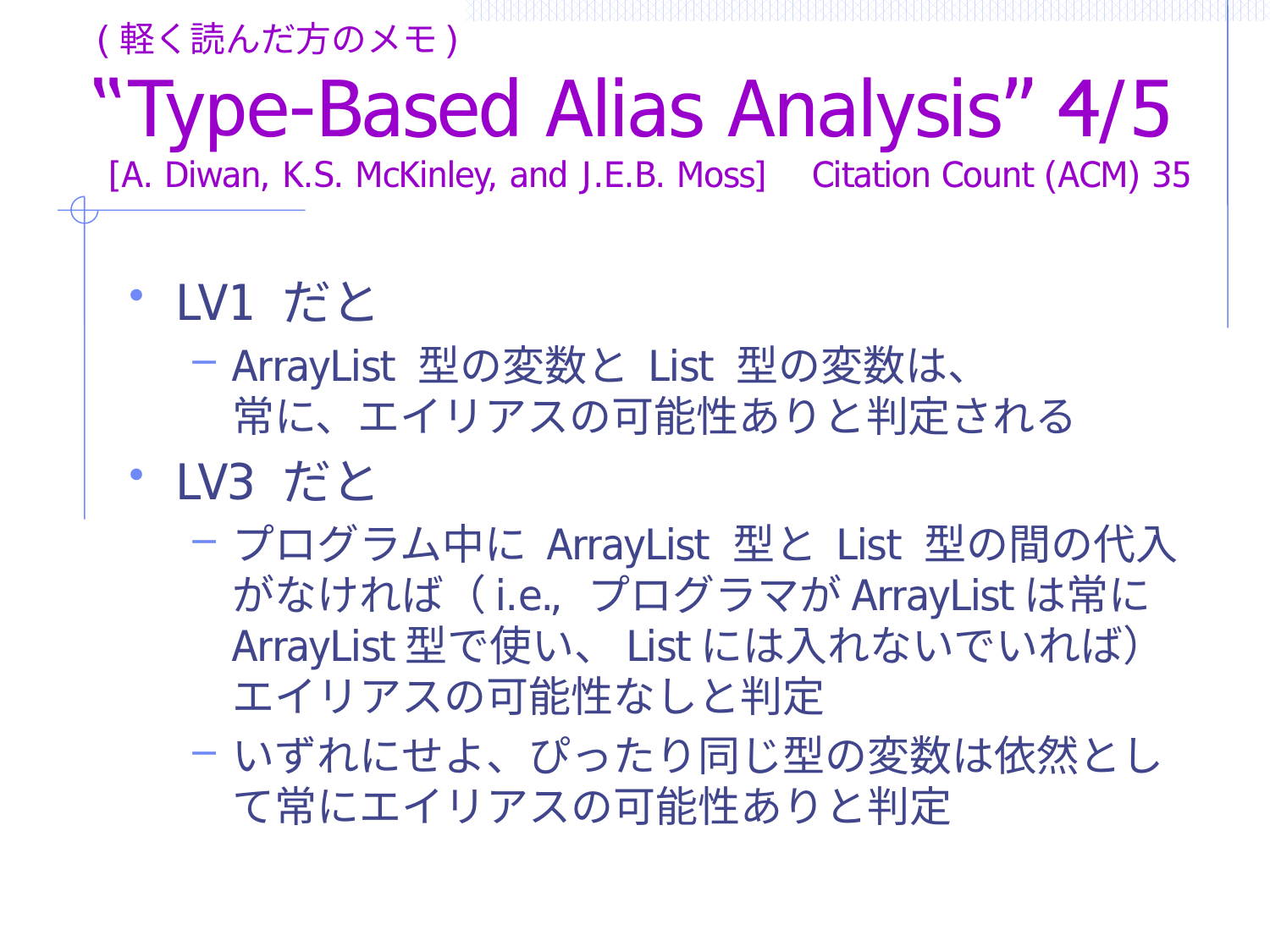

# (軽く読んだ方のメモ) “Type-Based Alias Analysis” 4/5 [A. Diwan, K.S. McKinley, and J.E.B. Moss]    Citation Count (ACM) 35
LV1 だと
ArrayList 型の変数と List 型の変数は、
常に、エイリアスの可能性ありと判定される
LV3 だと
プログラム中に ArrayList 型と List 型の間の代入がなければ（i.e., プログラマがArrayListは常にArrayList型で使い、Listには入れないでいれば） エイリアスの可能性なしと判定
いずれにせよ、ぴったり同じ型の変数は依然として常にエイリアスの可能性ありと判定